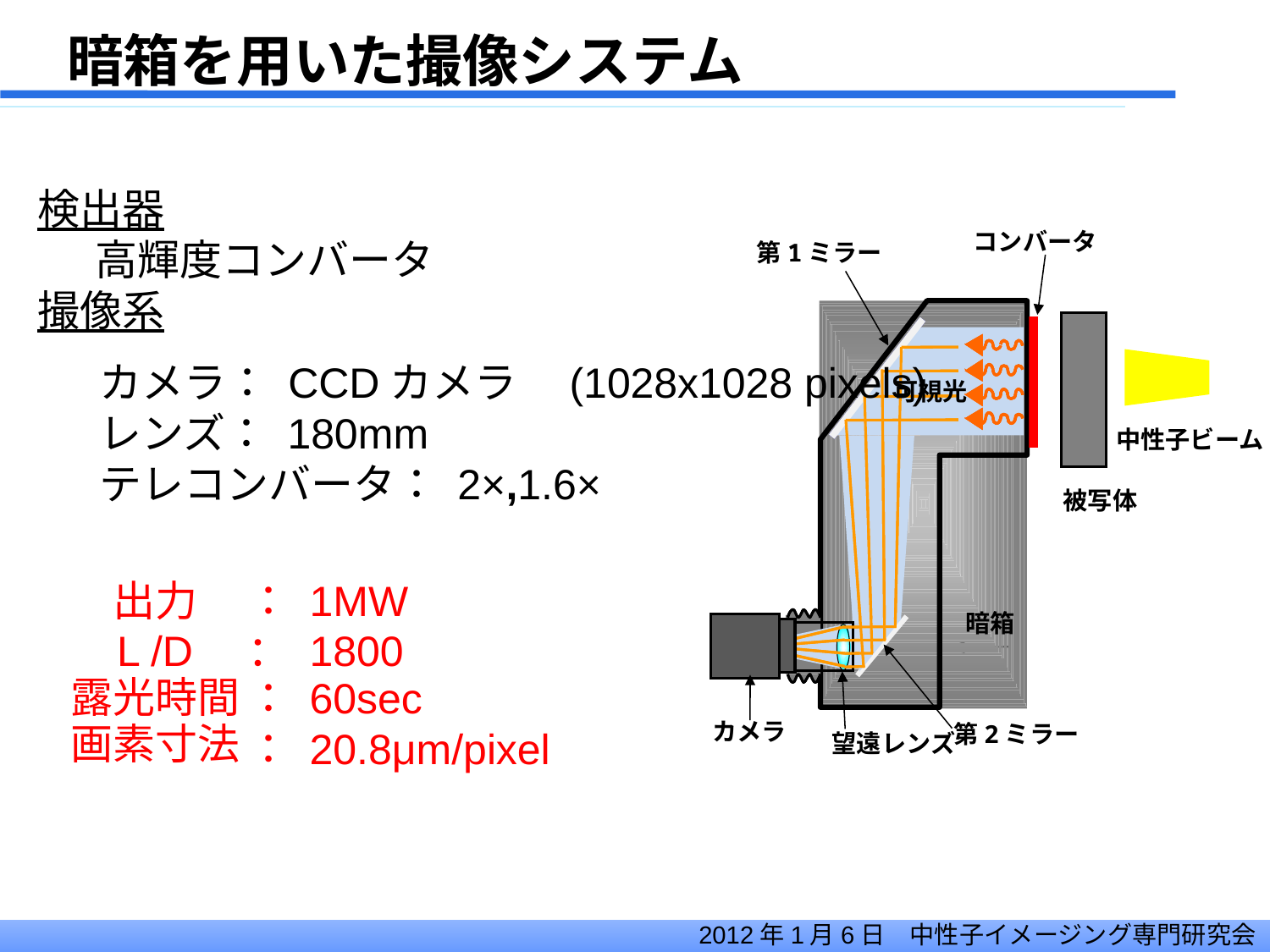

暗箱を用いた撮像システム
検出器
     高輝度コンバータ
撮像系
コンバータ
第1ミラー

可視光

中性子ビーム

被写体
遮蔽

暗箱

カメラ
第2ミラー
望遠レンズ

カメラ： CCDカメラ　(1028x1028 pixels)
レンズ： 180mm
テレコンバータ： 2×,1.6×
出力
L /D
露光時間
画素寸法
： 1MW
： 1800
： 60sec
： 20.8μm/pixel